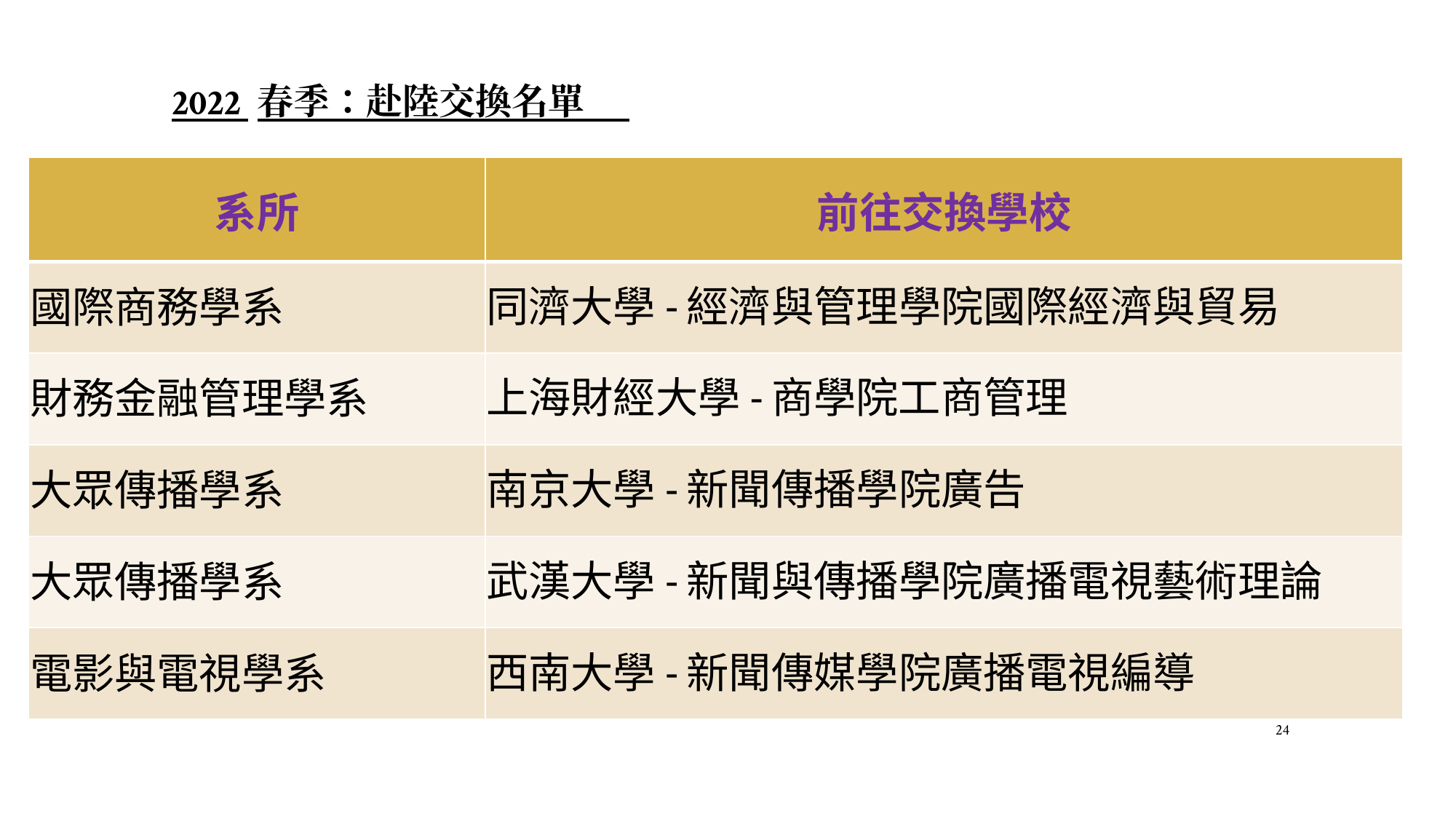

2022 春季：赴陸交換名單
| 系所 | 前往交換學校 |
| --- | --- |
| 國際商務學系 | 同濟大學-經濟與管理學院國際經濟與貿易 |
| 財務金融管理學系 | 上海財經大學-商學院工商管理 |
| 大眾傳播學系 | 南京大學-新聞傳播學院廣告 |
| 大眾傳播學系 | 武漢大學-新聞與傳播學院廣播電視藝術理論 |
| 電影與電視學系 | 西南大學-新聞傳媒學院廣播電視編導 |
24